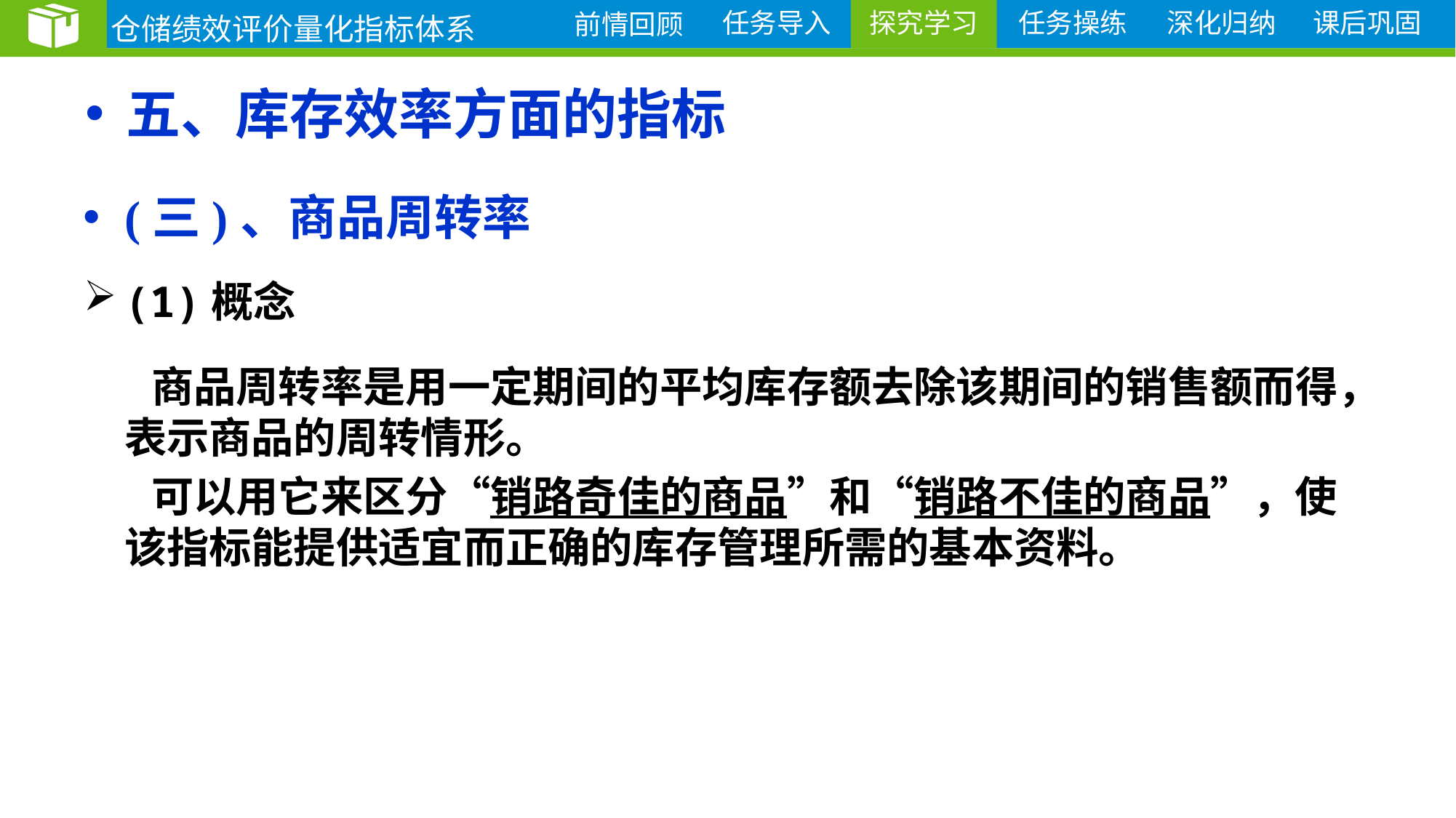

仓储绩效评价量化指标体系
探究学习
# 五、库存效率方面的指标
(三)、商品周转率

(1)概念

      商品周转率是用一定期间的平均库存额去除该期间的销售额而得，表示商品的周转情形。
      可以用它来区分“销路奇佳的商品”和“销路不佳的商品”，使该指标能提供适宜而正确的库存管理所需的基本资料。